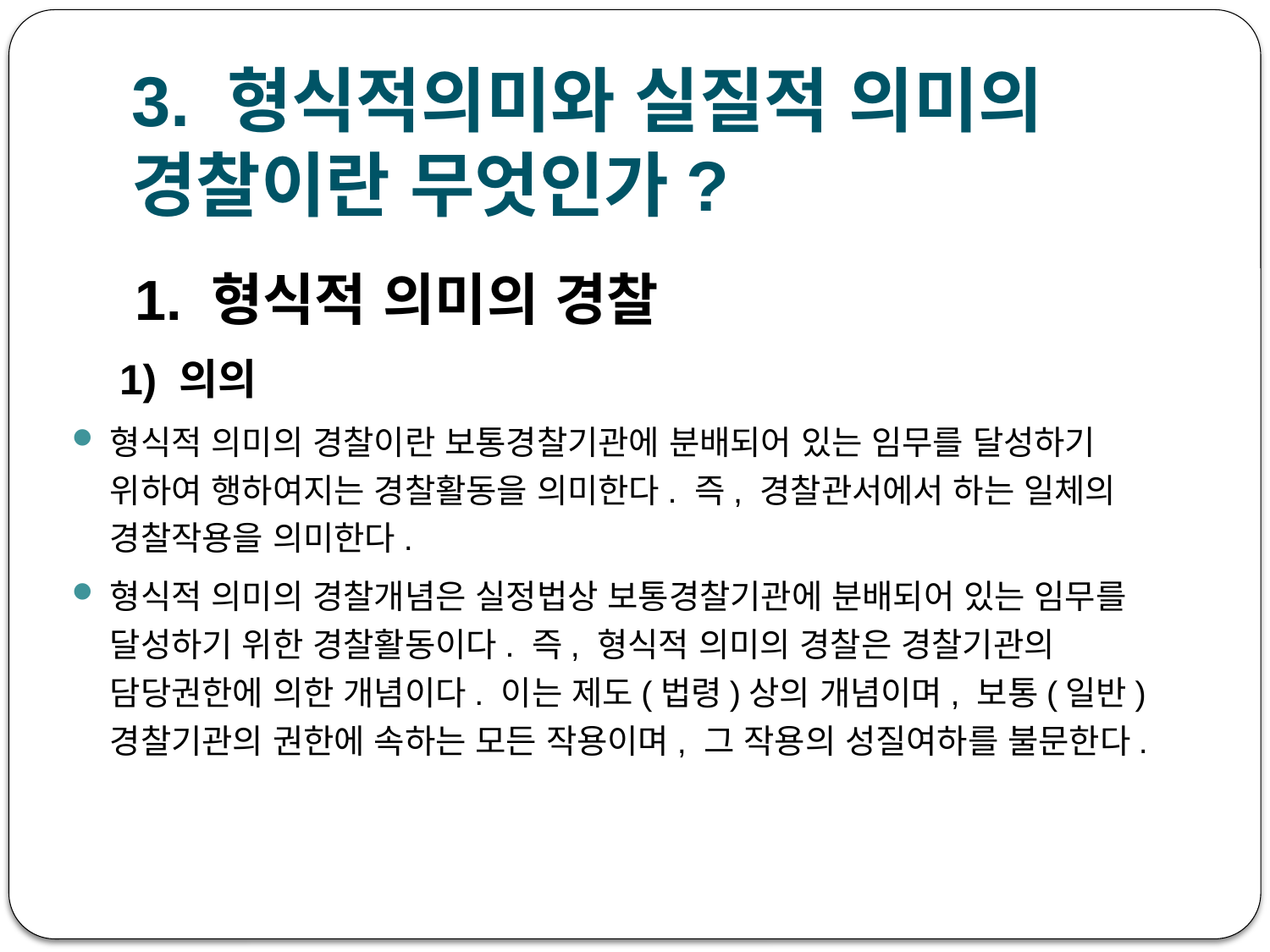

# 3. 형식적의미와 실질적 의미의 경찰이란 무엇인가?
    1. 형식적 의미의 경찰
    1) 의의
형식적 의미의 경찰이란 보통경찰기관에 분배되어 있는 임무를 달성하기 위하여 행하여지는 경찰활동을 의미한다. 즉, 경찰관서에서 하는 일체의 경찰작용을 의미한다.
형식적 의미의 경찰개념은 실정법상 보통경찰기관에 분배되어 있는 임무를 달성하기 위한 경찰활동이다. 즉, 형식적 의미의 경찰은 경찰기관의 담당권한에 의한 개념이다. 이는 제도(법령)상의 개념이며, 보통(일반)경찰기관의 권한에 속하는 모든 작용이며, 그 작용의 성질여하를 불문한다.